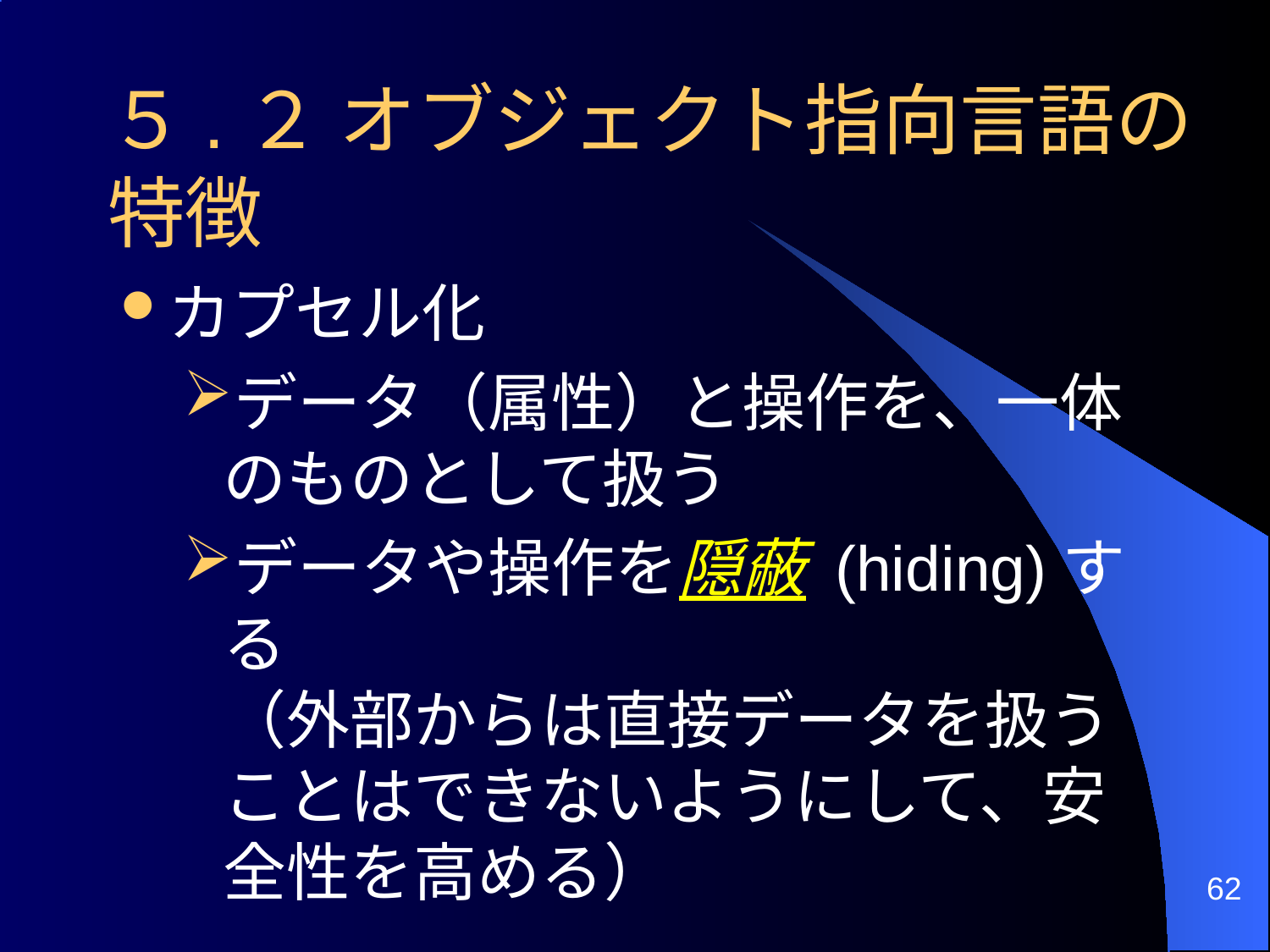

# ５.２ オブジェクト指向言語の特徴
カプセル化
データ（属性）と操作を、一体のものとして扱う
データや操作を隠蔽 (hiding)する
（外部からは直接データを扱うことはできないようにして、安全性を高める）

62